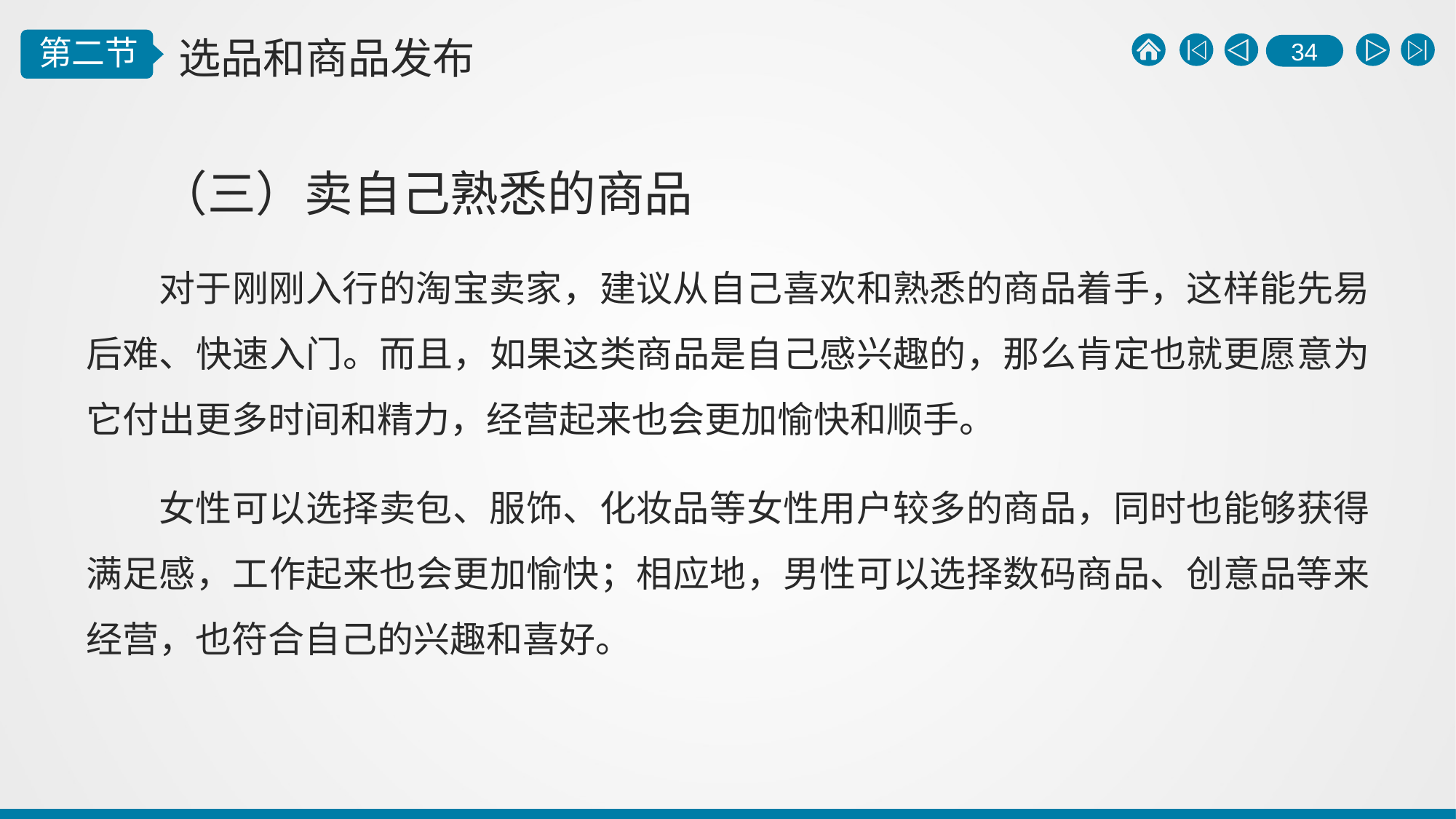

（三）卖自己熟悉的商品
对于刚刚入行的淘宝卖家，建议从自己喜欢和熟悉的商品着手，这样能先易后难、快速入门。而且，如果这类商品是自己感兴趣的，那么肯定也就更愿意为它付出更多时间和精力，经营起来也会更加愉快和顺手。
女性可以选择卖包、服饰、化妆品等女性用户较多的商品，同时也能够获得满足感，工作起来也会更加愉快；相应地，男性可以选择数码商品、创意品等来经营，也符合自己的兴趣和喜好。